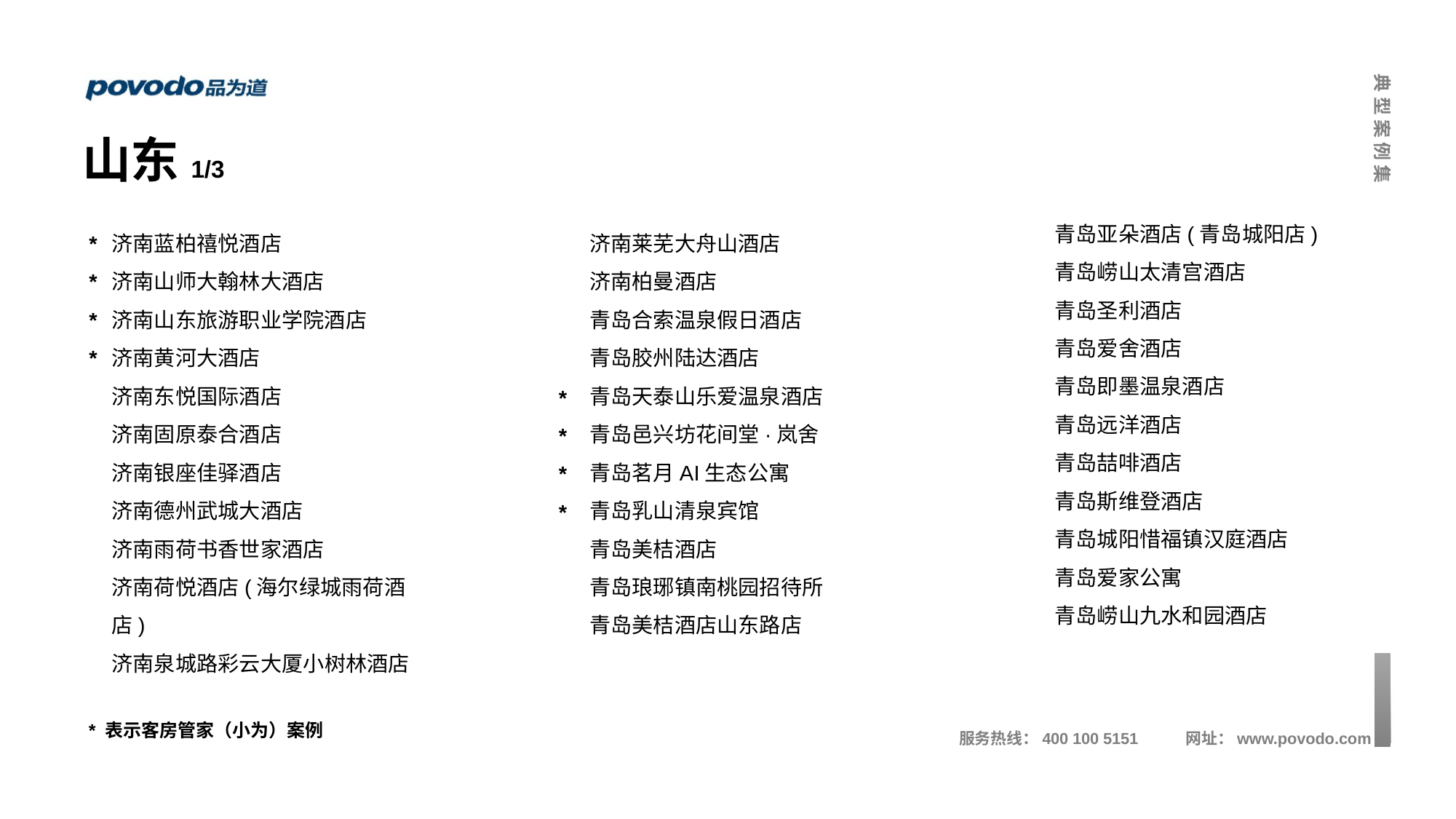

山东1/3
青岛亚朵酒店(青岛城阳店)
青岛崂山太清宫酒店
青岛圣利酒店
青岛爱舍酒店
青岛即墨温泉酒店
青岛远洋酒店
青岛喆啡酒店
青岛斯维登酒店
青岛城阳惜福镇汉庭酒店
青岛爱家公寓
青岛崂山九水和园酒店
*
*
*
*
济南蓝柏禧悦酒店
济南山师大翰林大酒店
济南山东旅游职业学院酒店
济南黄河大酒店
济南东悦国际酒店
济南固原泰合酒店
济南银座佳驿酒店
济南德州武城大酒店
济南雨荷书香世家酒店
济南荷悦酒店(海尔绿城雨荷酒店)
济南泉城路彩云大厦小树林酒店
济南莱芜大舟山酒店
济南柏曼酒店
青岛合索温泉假日酒店
青岛胶州陆达酒店
青岛天泰山乐爱温泉酒店
青岛邑兴坊花间堂·岚舍
青岛茗月AI生态公寓
青岛乳山清泉宾馆
青岛美桔酒店
青岛琅琊镇南桃园招待所
青岛美桔酒店山东路店
*
*
*
*